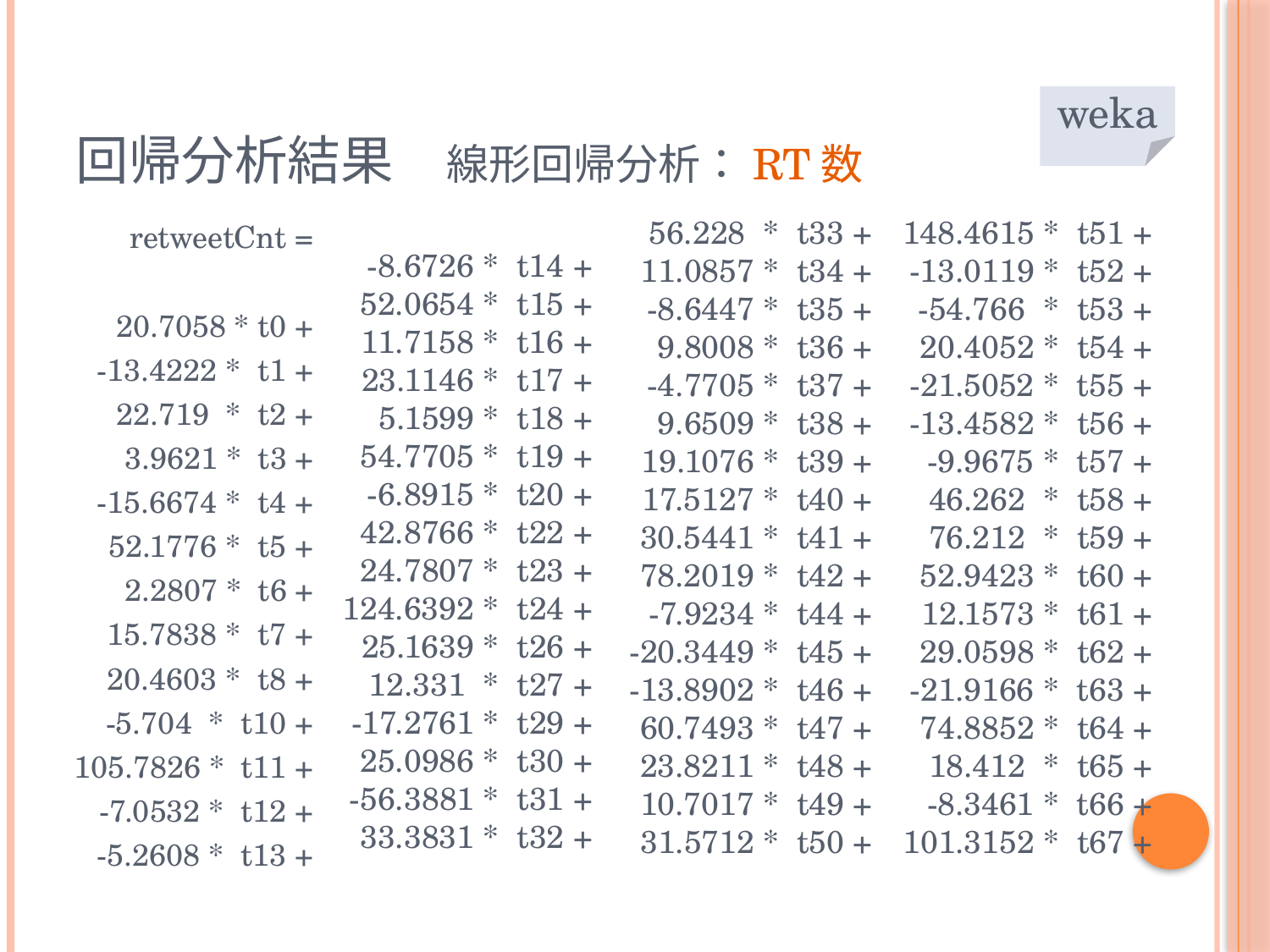

# 回帰分析結果　線形回帰分析：RT数
weka
 56.228  *  t33 +
     11.0857 *  t34 +
     -8.6447 *  t35 +
      9.8008 *  t36 +
     -4.7705 *  t37 +
      9.6509 *  t38 +
     19.1076 *  t39 +
     17.5127 *  t40 +
     30.5441 *  t41 +
     78.2019 *  t42 +
     -7.9234 *  t44 +
    -20.3449 *  t45 +
    -13.8902 *  t46 +
     60.7493 *  t47 +
     23.8211 *  t48 +
     10.7017 *  t49 +
     31.5712 *  t50 +
 148.4615 *  t51 +
    -13.0119 *  t52 +
    -54.766  *  t53 +
     20.4052 *  t54 +
    -21.5052 *  t55 +
    -13.4582 *  t56 +
     -9.9675 *  t57 +
     46.262  *  t58 +
     76.212  *  t59 +
     52.9423 *  t60 +
     12.1573 *  t61 +
     29.0598 *  t62 +
    -21.9166 *  t63 +
     74.8852 *  t64 +
     18.412  *  t65 +
     -8.3461 *  t66 +
    101.3152 *  t67 +
 retweetCnt =

     20.7058 * t0 +
    -13.4222 *  t1 +
     22.719  *  t2 +
      3.9621 *  t3 +
    -15.6674 *  t4 +
     52.1776 *  t5 +
      2.2807 *  t6 +
     15.7838 *  t7 +
     20.4603 *  t8 +
     -5.704  *  t10 +
    105.7826 *  t11 +
     -7.0532 *  t12 +
     -5.2608 *  t13 +
 -8.6726 *  t14 +
     52.0654 *  t15 +
     11.7158 *  t16 +
     23.1146 *  t17 +
      5.1599 *  t18 +
     54.7705 *  t19 +
     -6.8915 *  t20 +
     42.8766 *  t22 +
     24.7807 *  t23 +
    124.6392 *  t24 +
     25.1639 *  t26 +
     12.331  *  t27 +
    -17.2761 *  t29 +
     25.0986 *  t30 +
    -56.3881 *  t31 +
     33.3831 *  t32 +